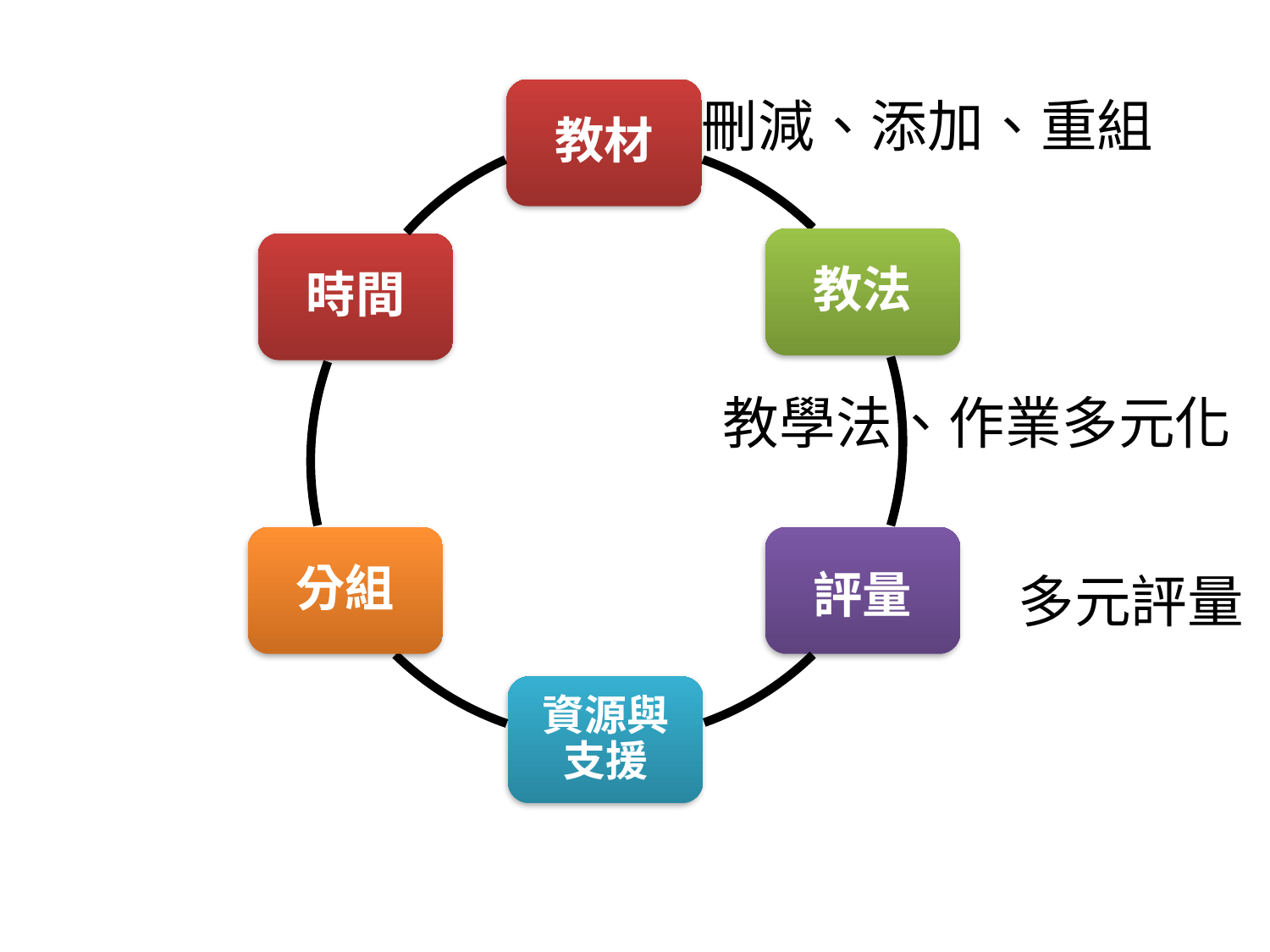

教材
教法

評量

資源與支援
分組
時間
刪減、添加、重組

教學法、作業多元化
多元評量